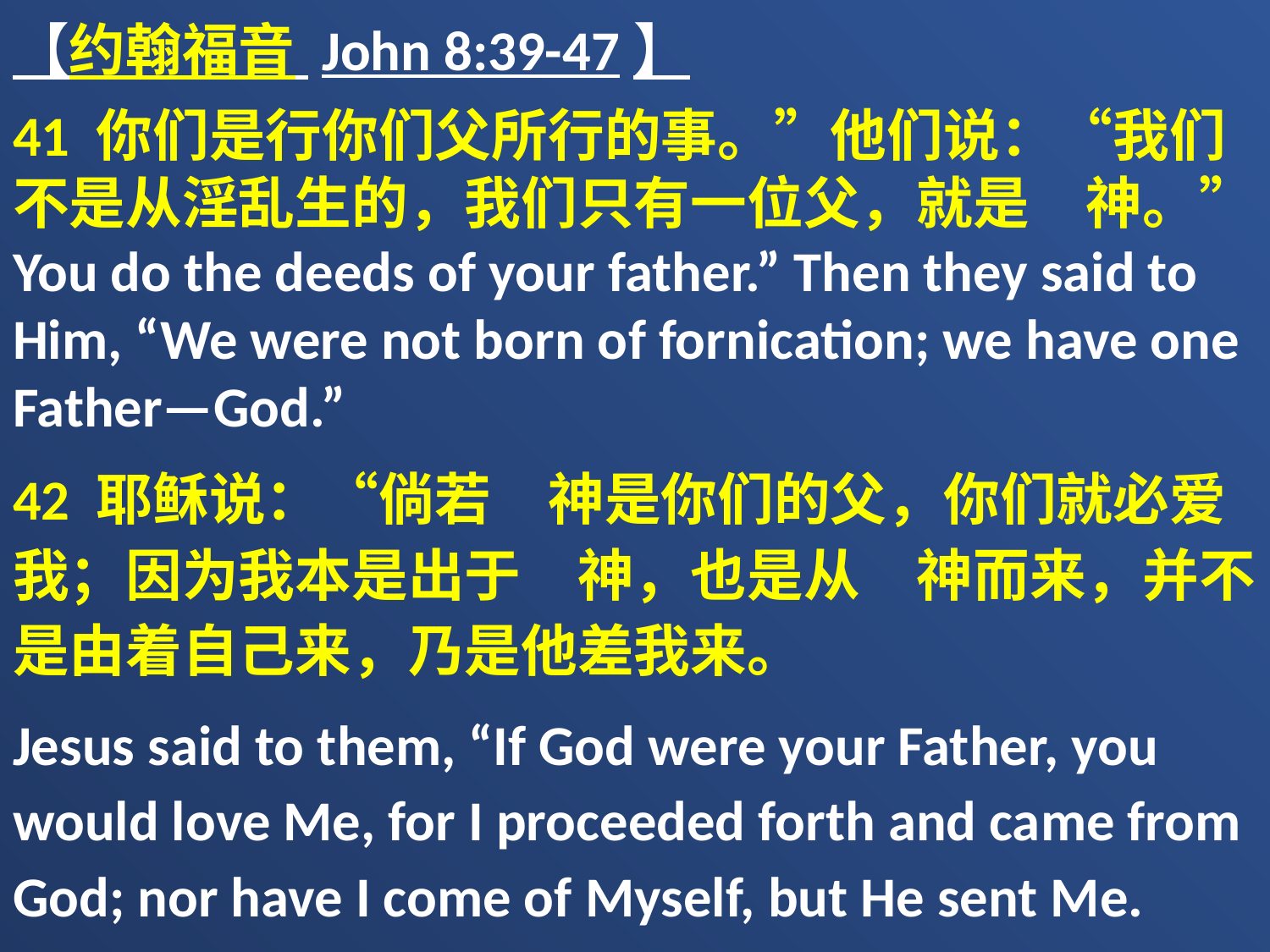

【约翰福音 John 8:39-47】
41 你们是行你们父所行的事。”他们说：“我们不是从淫乱生的，我们只有一位父，就是　神。” You do the deeds of your father.” Then they said to Him, “We were not born of fornication; we have one Father—God.”
42 耶稣说：“倘若　神是你们的父，你们就必爱我；因为我本是出于　神，也是从　神而来，并不是由着自己来，乃是他差我来。
Jesus said to them, “If God were your Father, you would love Me, for I proceeded forth and came from God; nor have I come of Myself, but He sent Me.